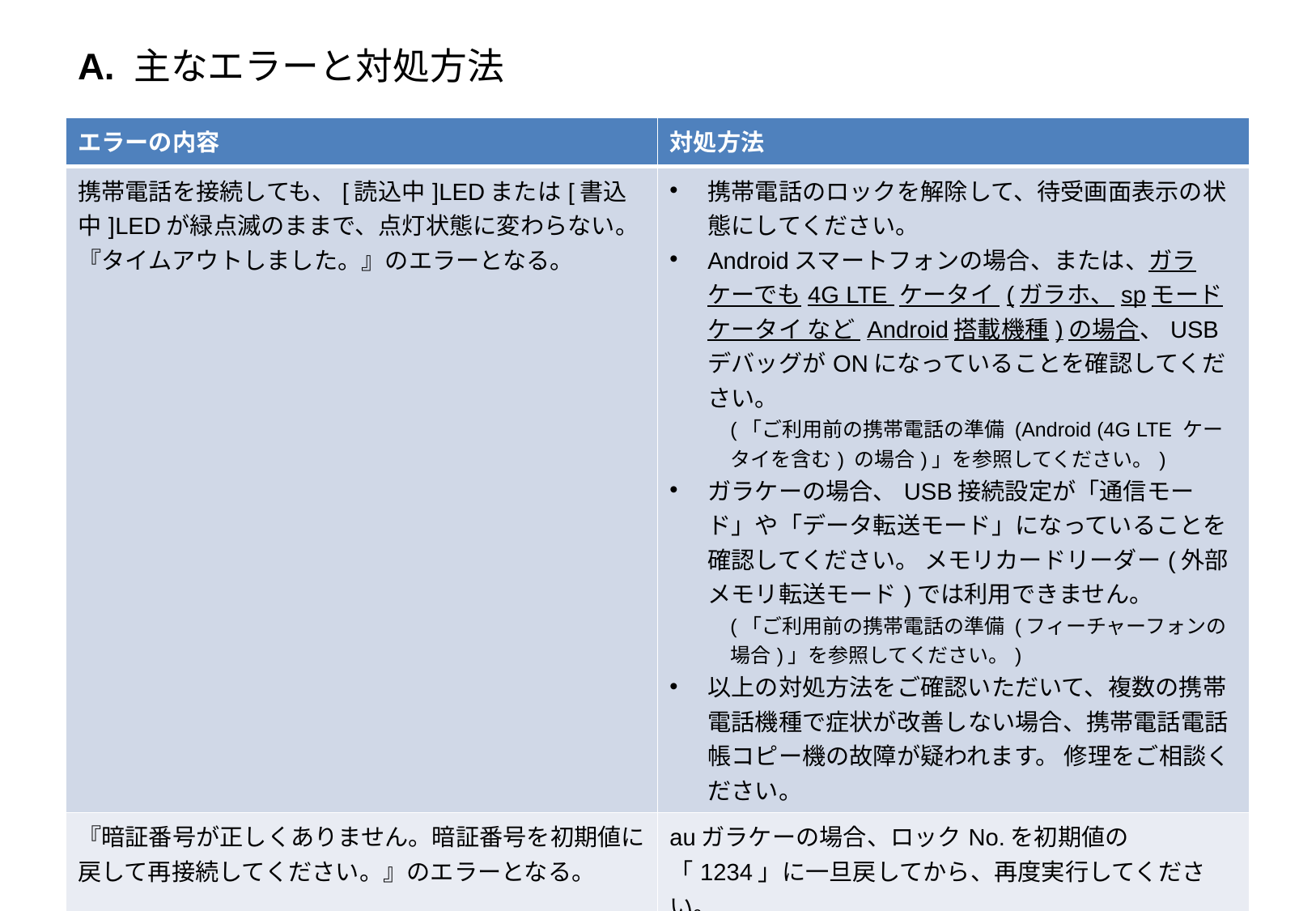

A. 主なエラーと対処方法
| エラーの内容 | 対処方法 |
| --- | --- |
| 携帯電話を接続しても、[読込中]LEDまたは[書込中]LEDが緑点滅のままで、点灯状態に変わらない。 『タイムアウトしました。』のエラーとなる。 | 携帯電話のロックを解除して、待受画面表示の状態にしてください。 Androidスマートフォンの場合、または、ガラケーでも4G LTE ケータイ (ガラホ、spモードケータイ など Android搭載機種)の場合、USBデバッグがONになっていることを確認してください。 (「ご利用前の携帯電話の準備 (Android (4G LTE ケータイを含む) の場合)」を参照してください。) ガラケーの場合、USB接続設定が「通信モード」や「データ転送モード」になっていることを確認してください。 メモリカードリーダー(外部メモリ転送モード)では利用できません。 (「ご利用前の携帯電話の準備 (フィーチャーフォンの場合)」を参照してください。) 以上の対処方法をご確認いただいて、複数の携帯電話機種で症状が改善しない場合、携帯電話電話帳コピー機の故障が疑われます。 修理をご相談ください。 |
| 『暗証番号が正しくありません。暗証番号を初期値に戻して再接続してください。』のエラーとなる。 | auガラケーの場合、ロックNo.を初期値の「1234」に一旦戻してから、再度実行してください。 (「ご利用前の携帯電話の準備 (auガラケーの場合)」を参照してください。) |